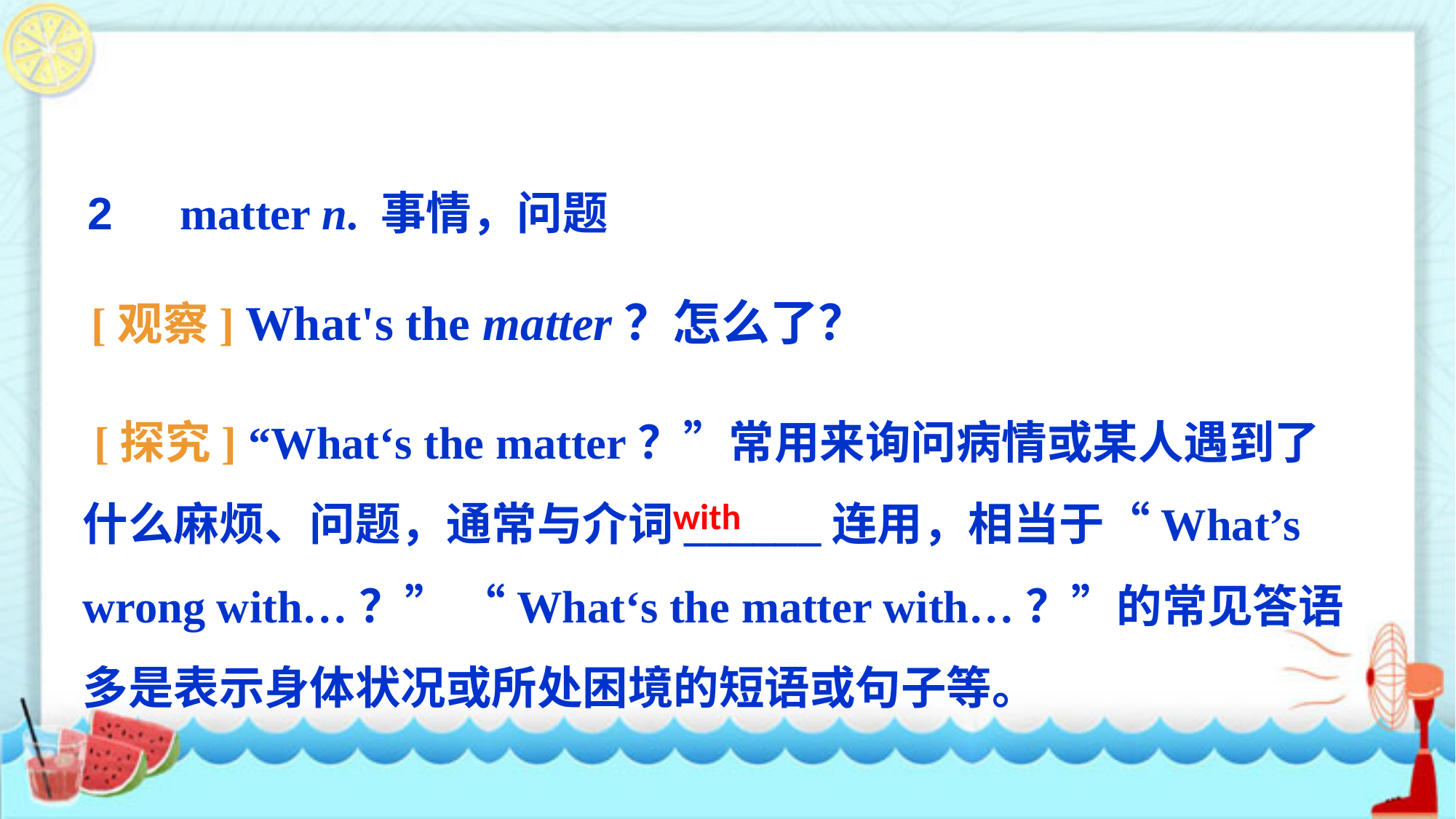

2　matter n. 事情，问题
[观察] What's the matter？怎么了？
 [探究] “What‘s the matter？”常用来询问病情或某人遇到了什么麻烦、问题，通常与介词______连用，相当于“What’s wrong with…？” “What‘s the matter with…？”的常见答语多是表示身体状况或所处困境的短语或句子等。
with